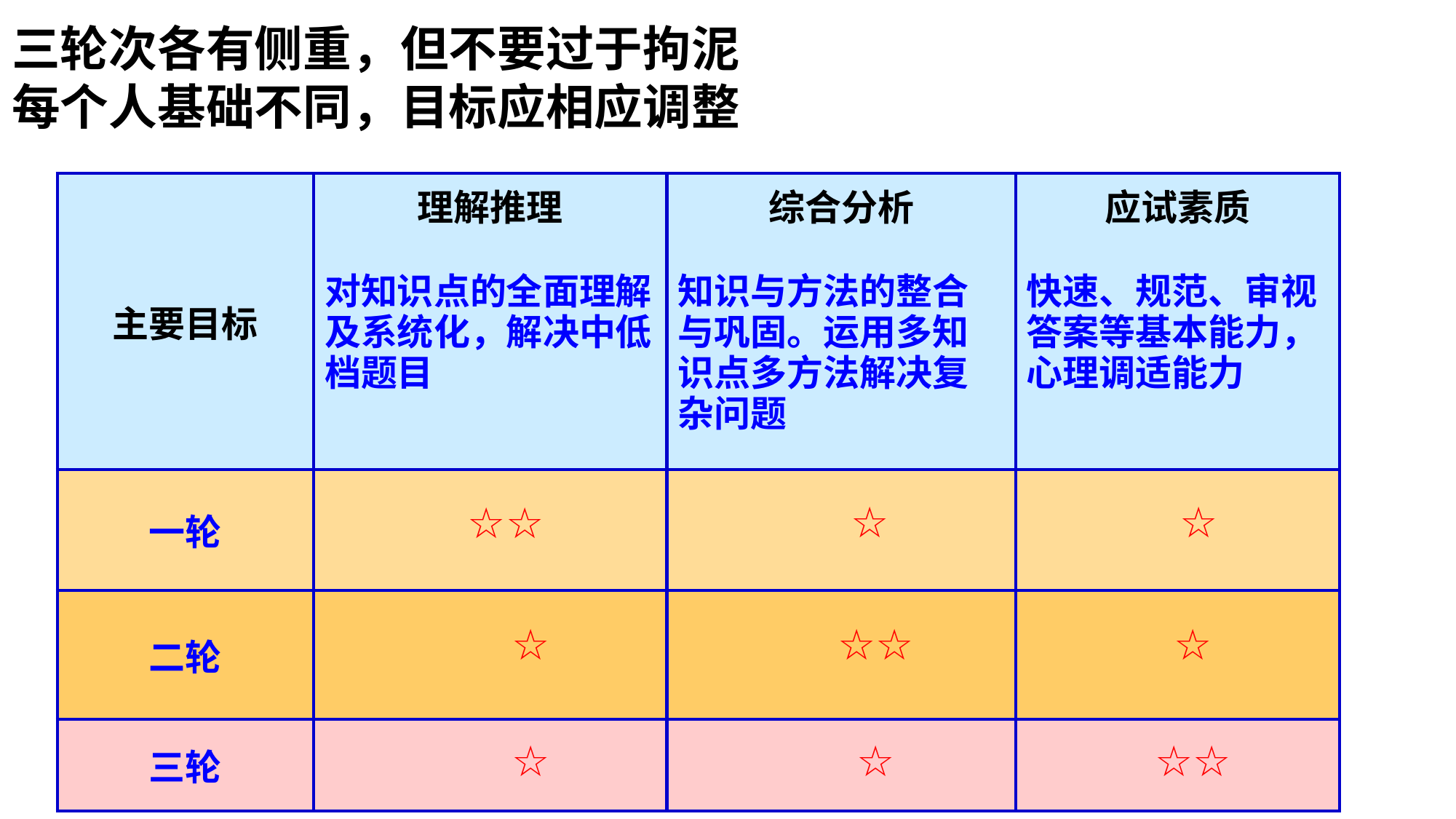

三轮次各有侧重，但不要过于拘泥
每个人基础不同，目标应相应调整
| 主要目标 | 理解推理 对知识点的全面理解及系统化，解决中低档题目 | 综合分析 知识与方法的整合与巩固。运用多知识点多方法解决复杂问题 | 应试素质 快速、规范、审视答案等基本能力，心理调适能力 |
| --- | --- | --- | --- |
| 一轮 |  |  |  |
| 二轮 |  |  |  |
| 三轮 |  |  |  |
  ☆
 ☆
☆☆
☆
☆☆
☆
☆
☆
☆☆